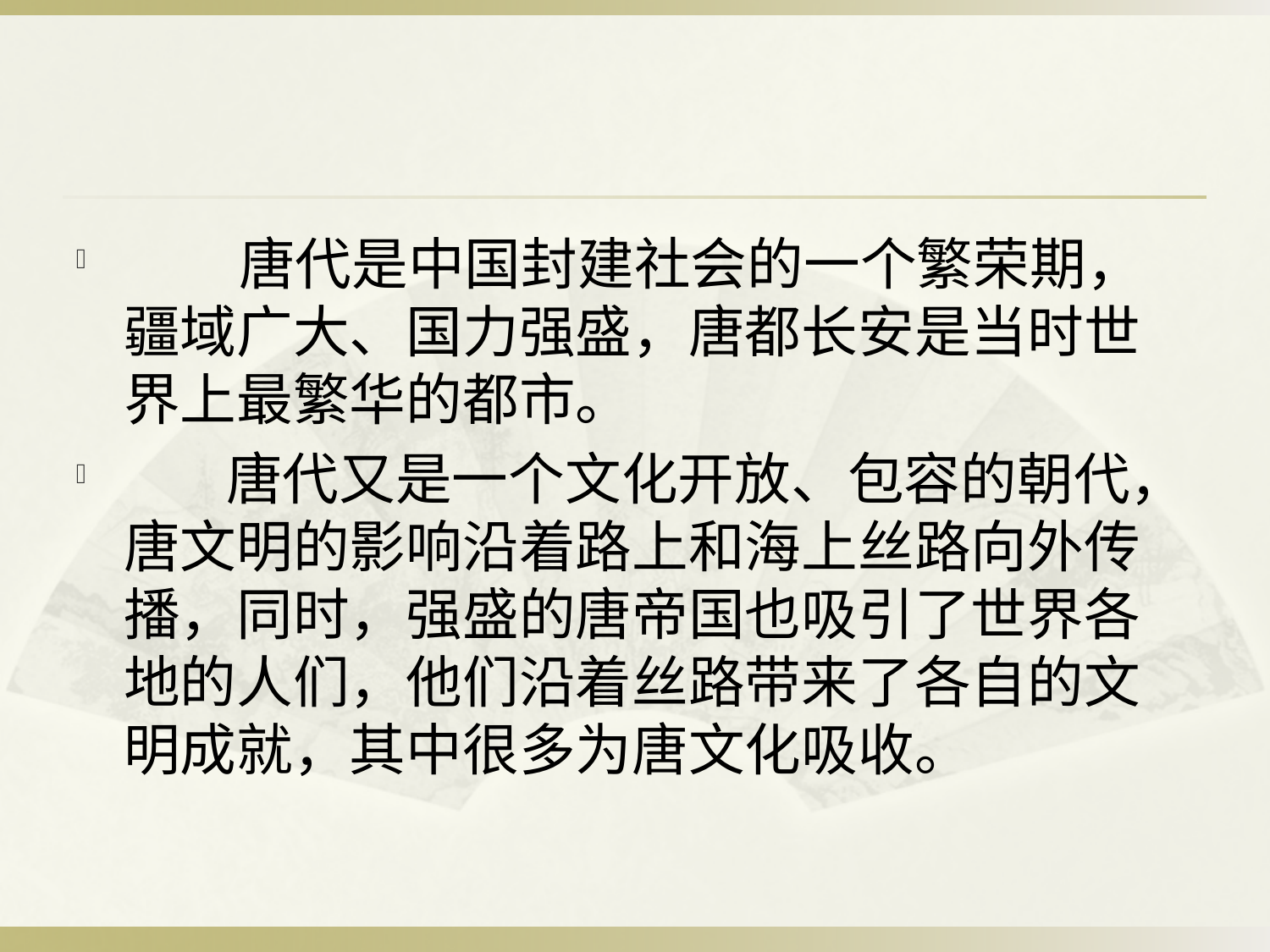

#
        唐代是中国封建社会的一个繁荣期，疆域广大、国力强盛，唐都长安是当时世界上最繁华的都市。
       唐代又是一个文化开放、包容的朝代，唐文明的影响沿着路上和海上丝路向外传播，同时，强盛的唐帝国也吸引了世界各地的人们，他们沿着丝路带来了各自的文明成就，其中很多为唐文化吸收。